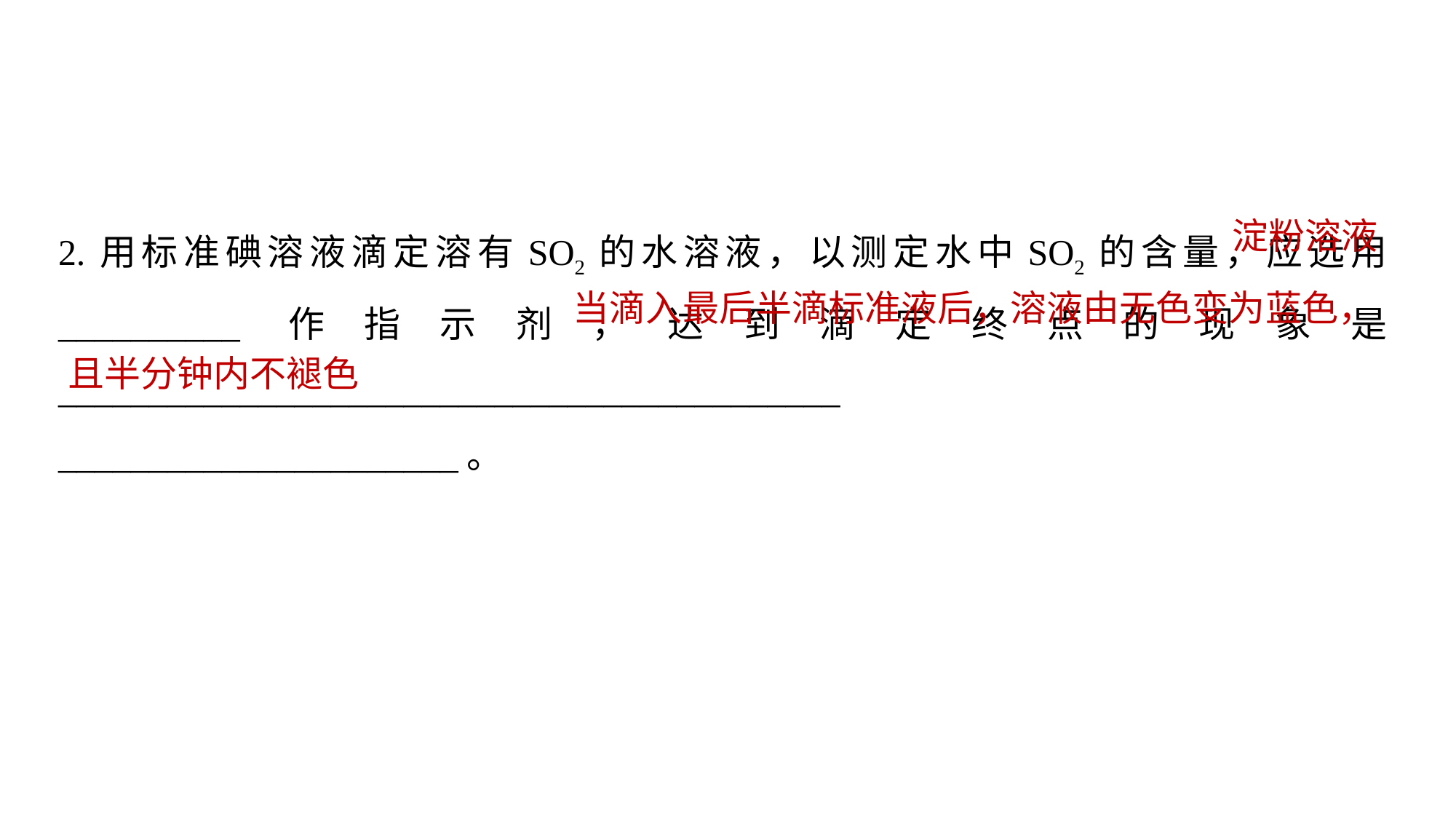

2.用标准碘溶液滴定溶有SO2的水溶液，以测定水中SO2的含量，应选用__________作指示剂，达到滴定终点的现象是___________________________________________
______________________。
淀粉溶液
                                                            当滴入最后半滴标准液后，溶液由无色变为蓝色，且半分钟内不褪色